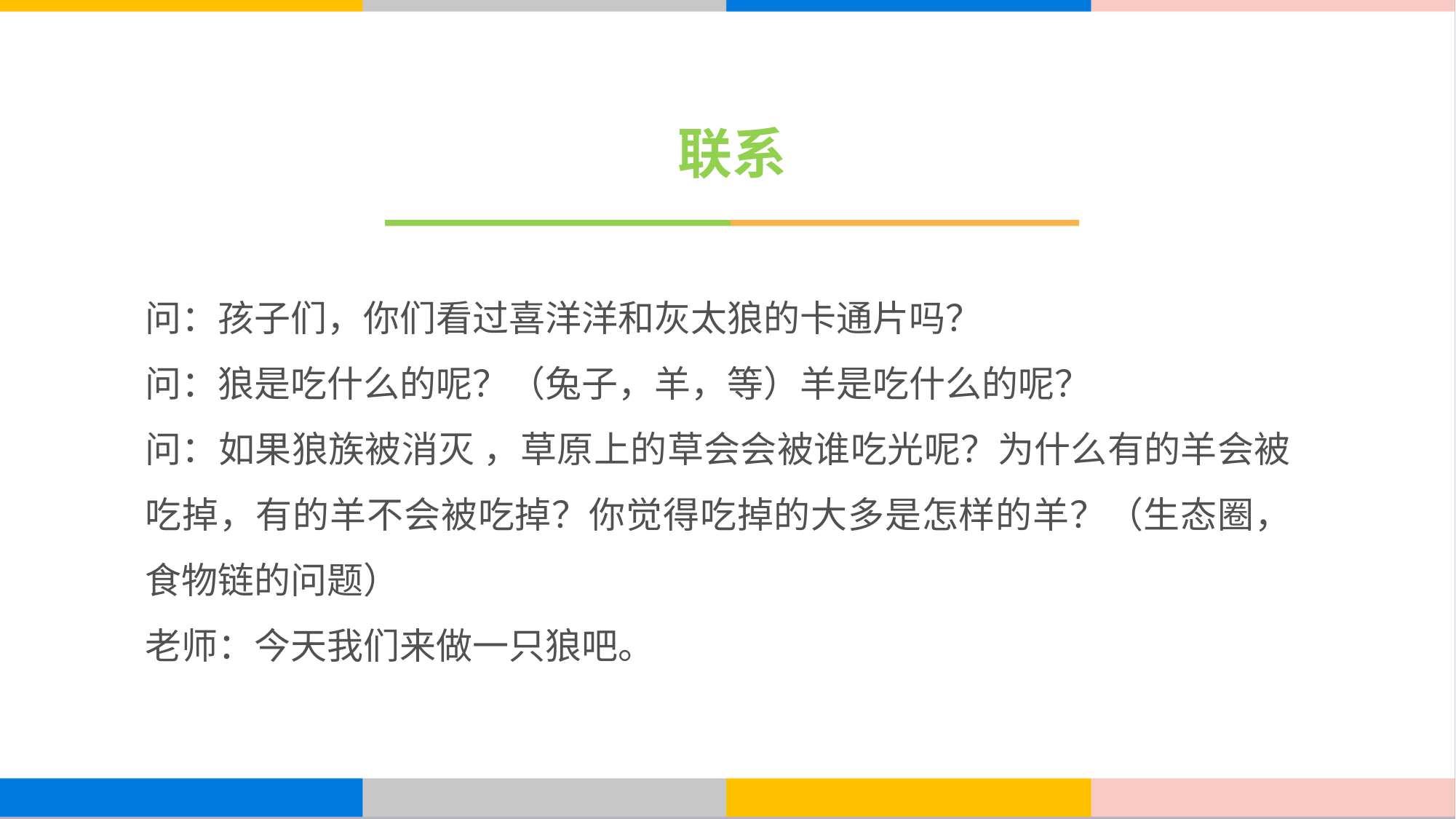

# 联系
问：孩子们，你们看过喜洋洋和灰太狼的卡通片吗？
问：狼是吃什么的呢？（兔子，羊，等）羊是吃什么的呢？
问：如果狼族被消灭 ，草原上的草会会被谁吃光呢？为什么有的羊会被吃掉，有的羊不会被吃掉？你觉得吃掉的大多是怎样的羊？（生态圈，食物链的问题）
老师：今天我们来做一只狼吧。